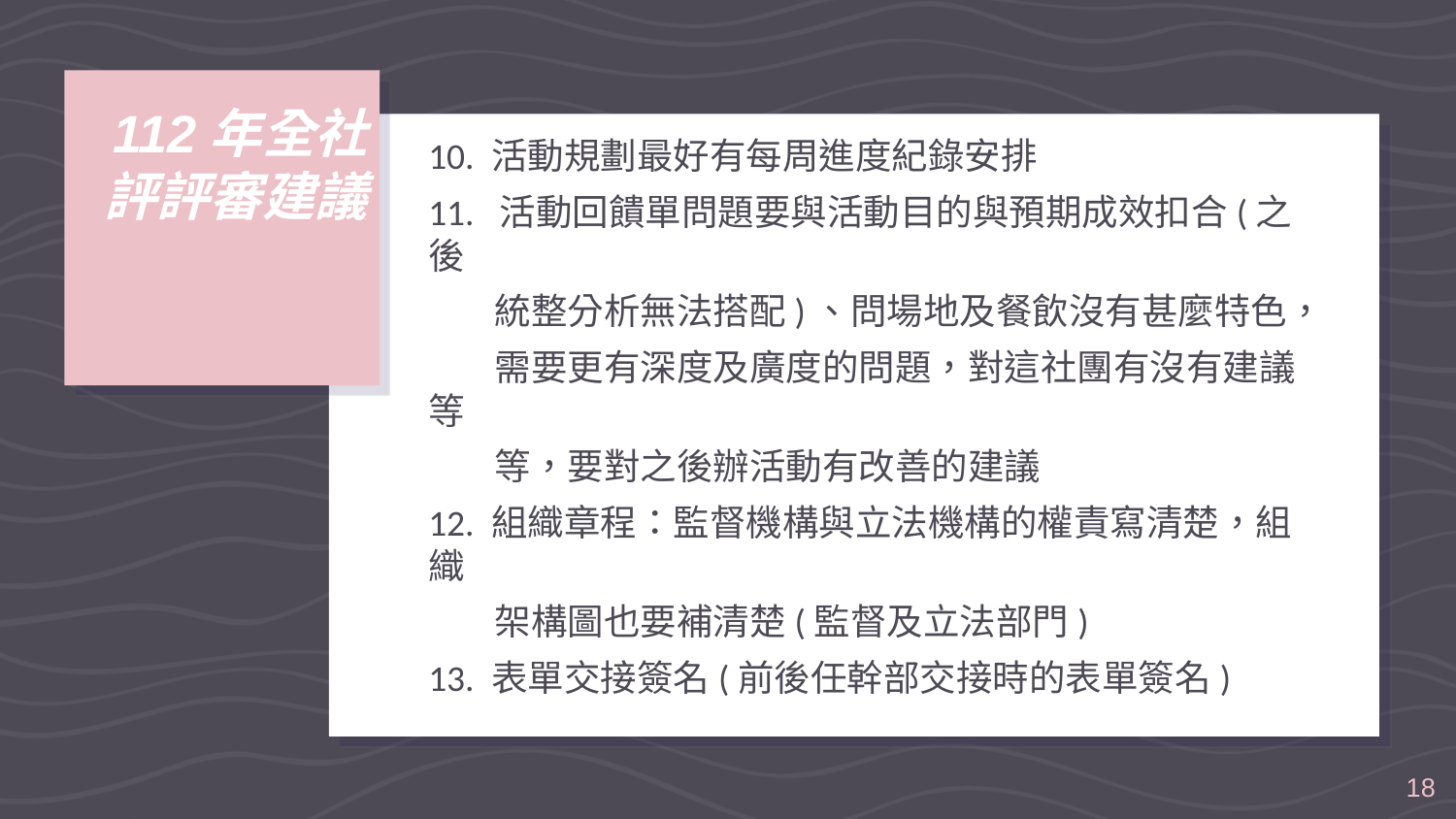

# 112年全社評評審建議
10. 活動規劃最好有每周進度紀錄安排
11.  活動回饋單問題要與活動目的與預期成效扣合(之後
       統整分析無法搭配)、問場地及餐飲沒有甚麼特色，
       需要更有深度及廣度的問題，對這社團有沒有建議等
       等，要對之後辦活動有改善的建議
12. 組織章程：監督機構與立法機構的權責寫清楚，組織
       架構圖也要補清楚(監督及立法部門)
13. 表單交接簽名(前後任幹部交接時的表單簽名)

18